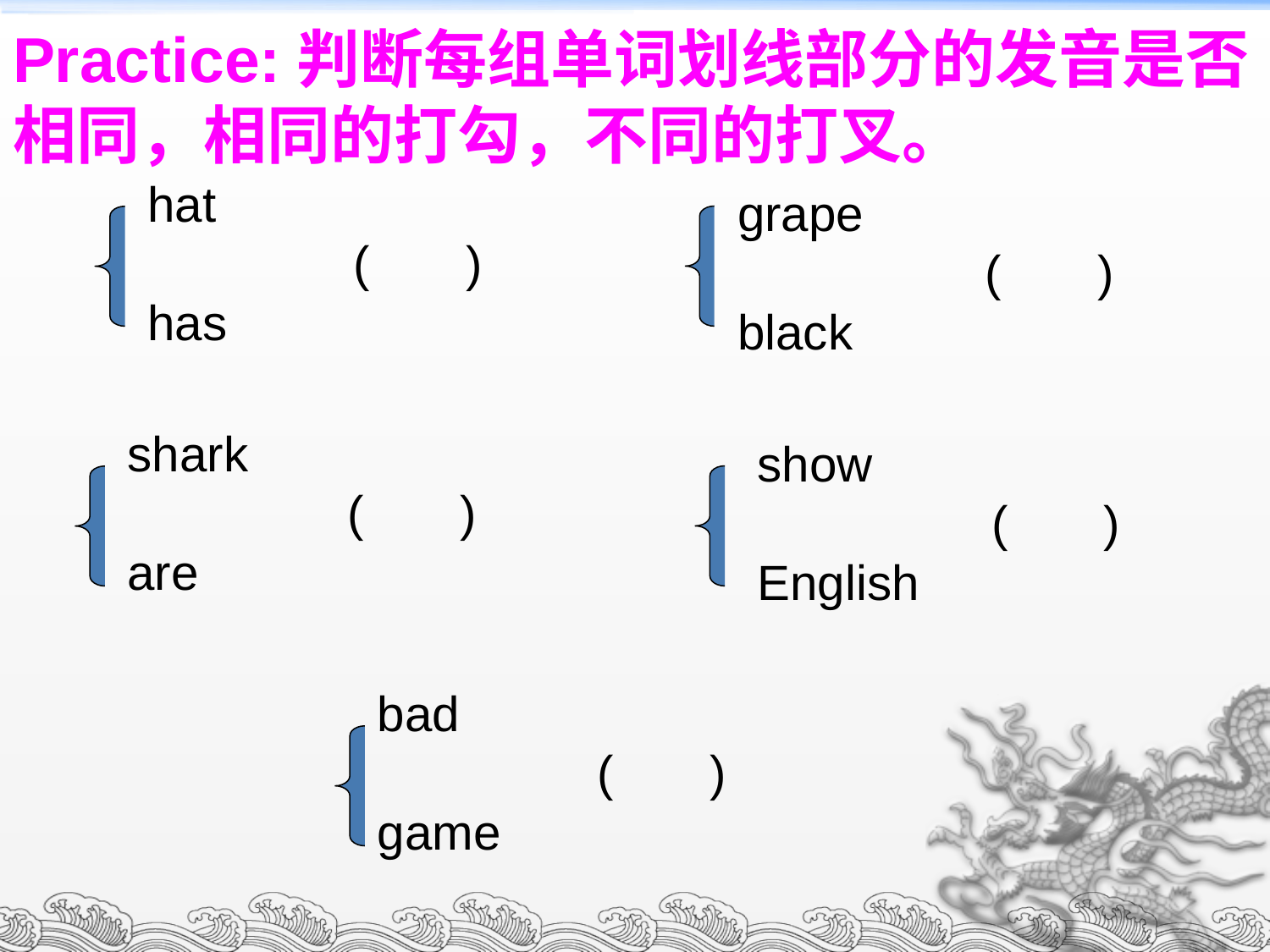

# Practice:判断每组单词划线部分的发音是否相同，相同的打勾，不同的打叉。
hat
               (       )
has
grape
                  (       )
black

shark
                (       )
are
show
                 (       )
English

bad
                (       )
game